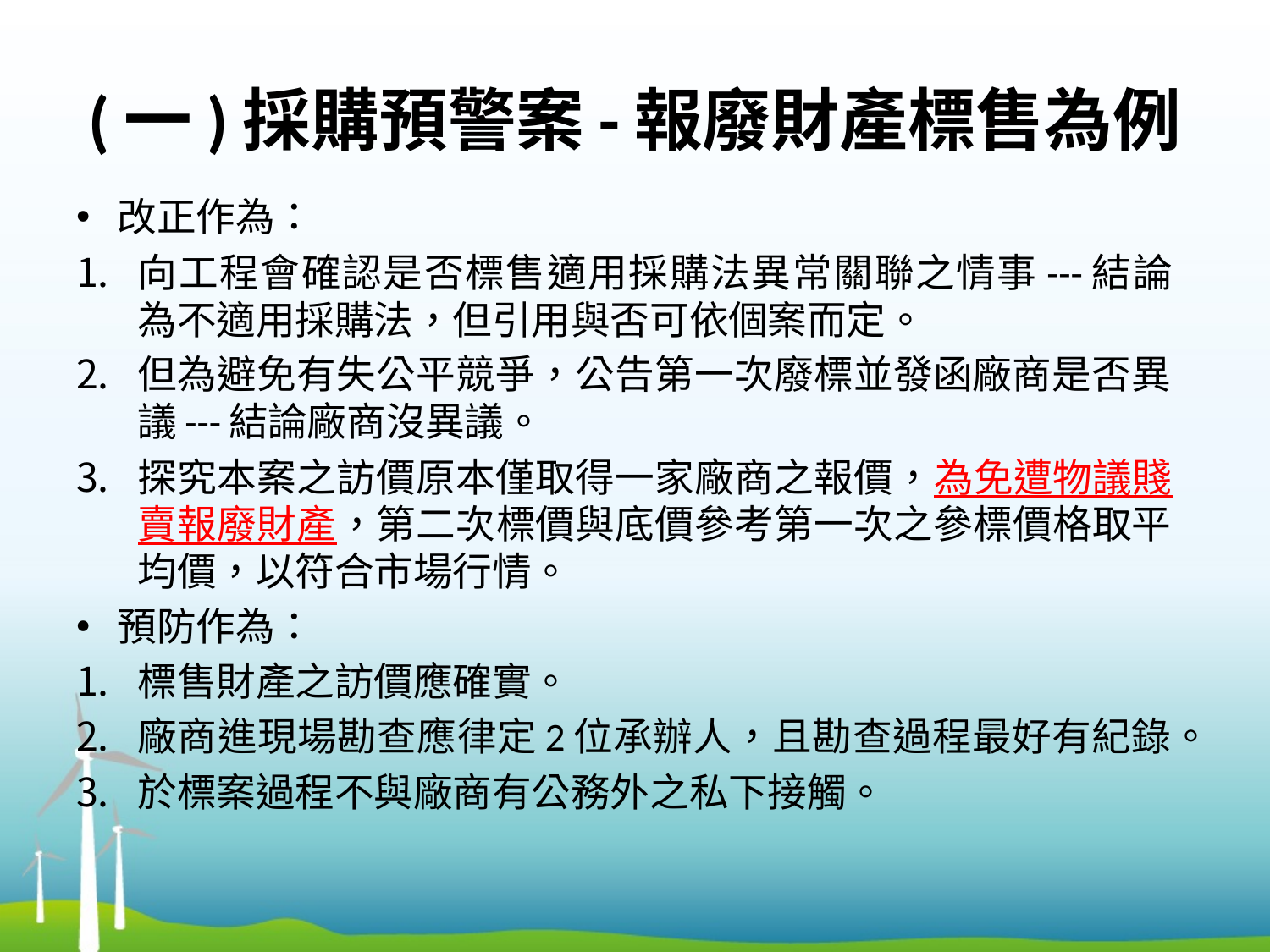

# (一)採購預警案-報廢財產標售為例
改正作為：
向工程會確認是否標售適用採購法異常關聯之情事---結論為不適用採購法，但引用與否可依個案而定。
但為避免有失公平競爭，公告第一次廢標並發函廠商是否異議---結論廠商沒異議。
探究本案之訪價原本僅取得一家廠商之報價，為免遭物議賤賣報廢財產，第二次標價與底價參考第一次之參標價格取平均價，以符合市場行情。
預防作為：
標售財產之訪價應確實。
廠商進現場勘查應律定2位承辦人，且勘查過程最好有紀錄。
於標案過程不與廠商有公務外之私下接觸。